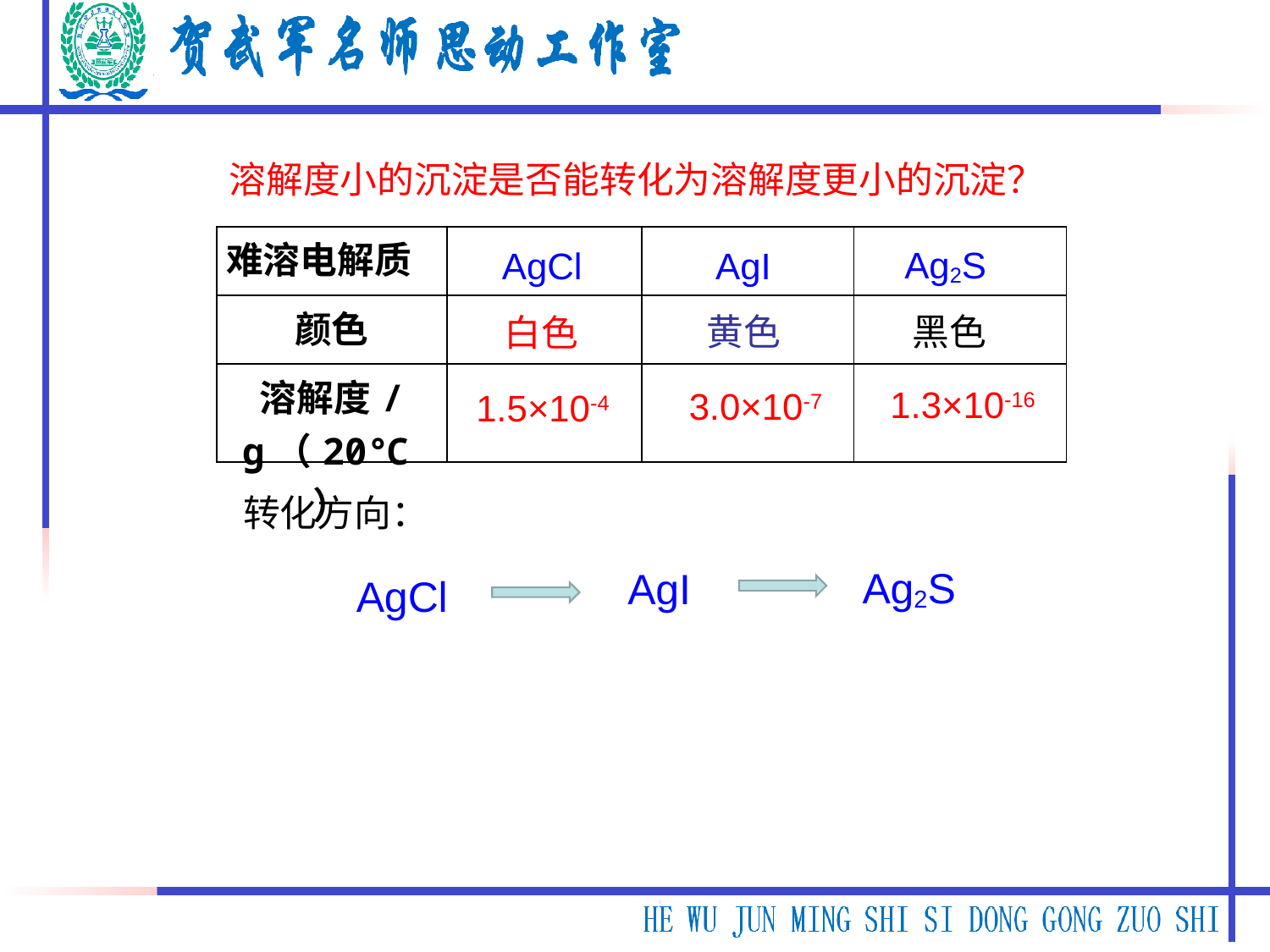

溶解度小的沉淀是否能转化为溶解度更小的沉淀？

| 难溶电解质 |  |  |  |
| --- | --- | --- | --- |
| 颜色 |  |  |  |
| 溶解度/g（20℃） |  |  |  |
AgCl
AgI
Ag2S
黑色
黄色
白色
1.3×10-16
3.0×10-7
1.5×10-4
转化方向：
Ag2S
AgI
AgCl